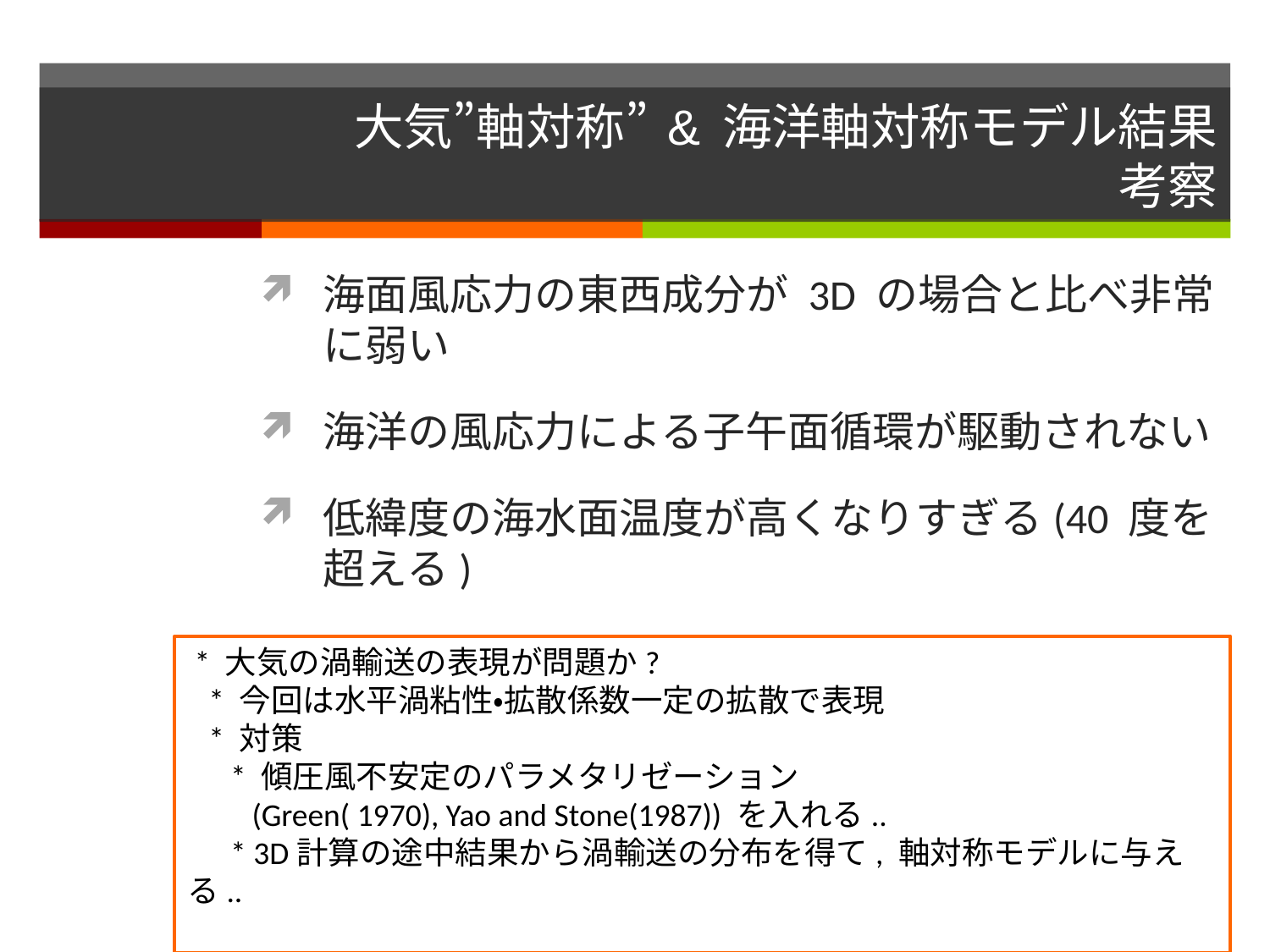

# 大気”軸対称” & 海洋軸対称モデル結果 考察
海面風応力の東西成分が 3D の場合と比べ非常に弱い
海洋の風応力による子午面循環が駆動されない
低緯度の海水面温度が高くなりすぎる(40 度を超える)

 * 大気の渦輸送の表現が問題か?
   * 今回は水平渦粘性・拡散係数一定の拡散で表現
   * 対策
      * 傾圧風不安定のパラメタリゼーション
         (Green( 1970), Yao and Stone(1987)) を入れる..
      * 3D計算の途中結果から渦輸送の分布を得て, 軸対称モデルに与える..